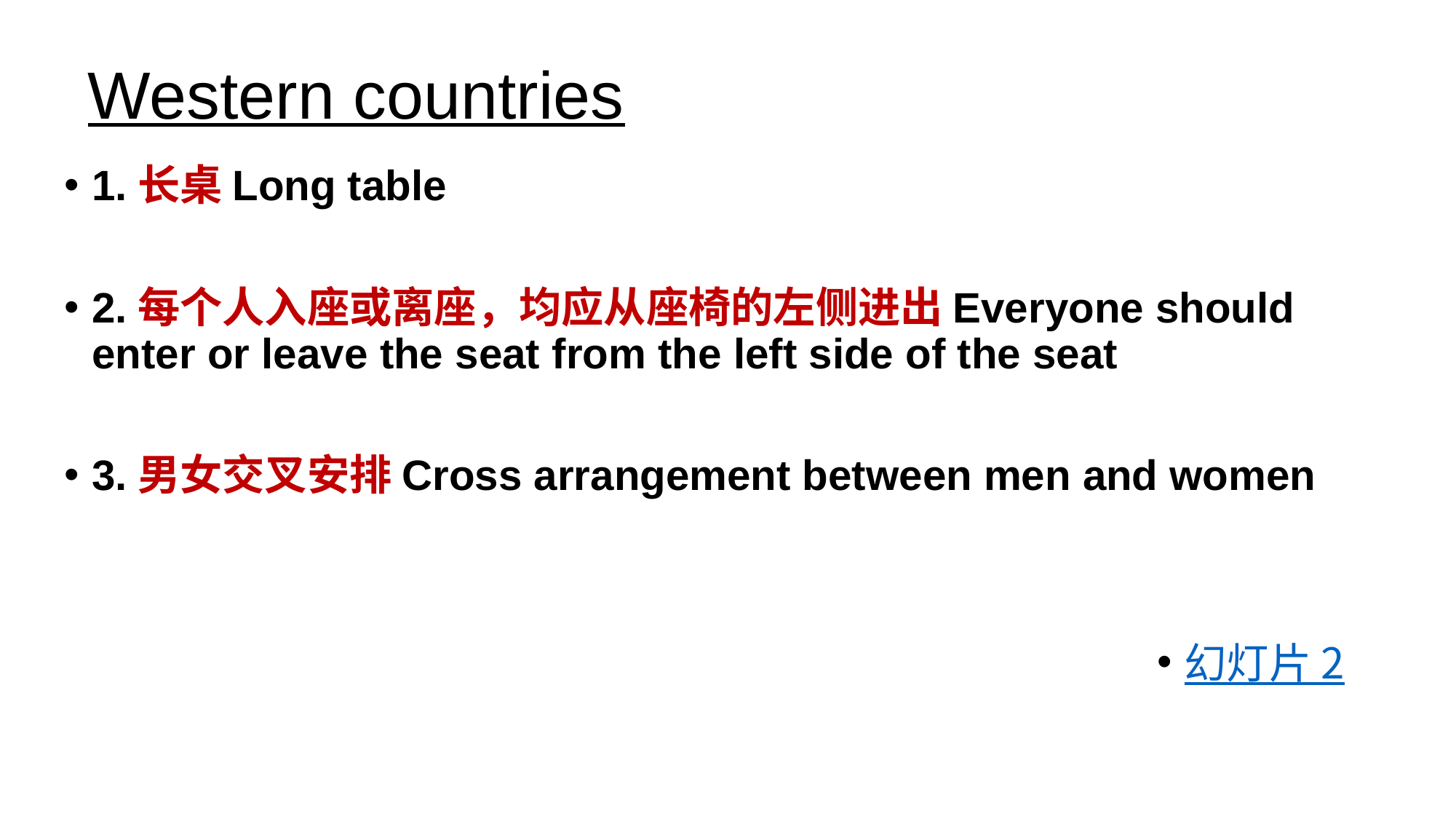

# Western countries
1.长桌Long table

2.每个人入座或离座，均应从座椅的左侧进出Everyone should enter or leave the seat from the left side of the seat

3.男女交叉安排Cross arrangement between men and women

幻灯片 2